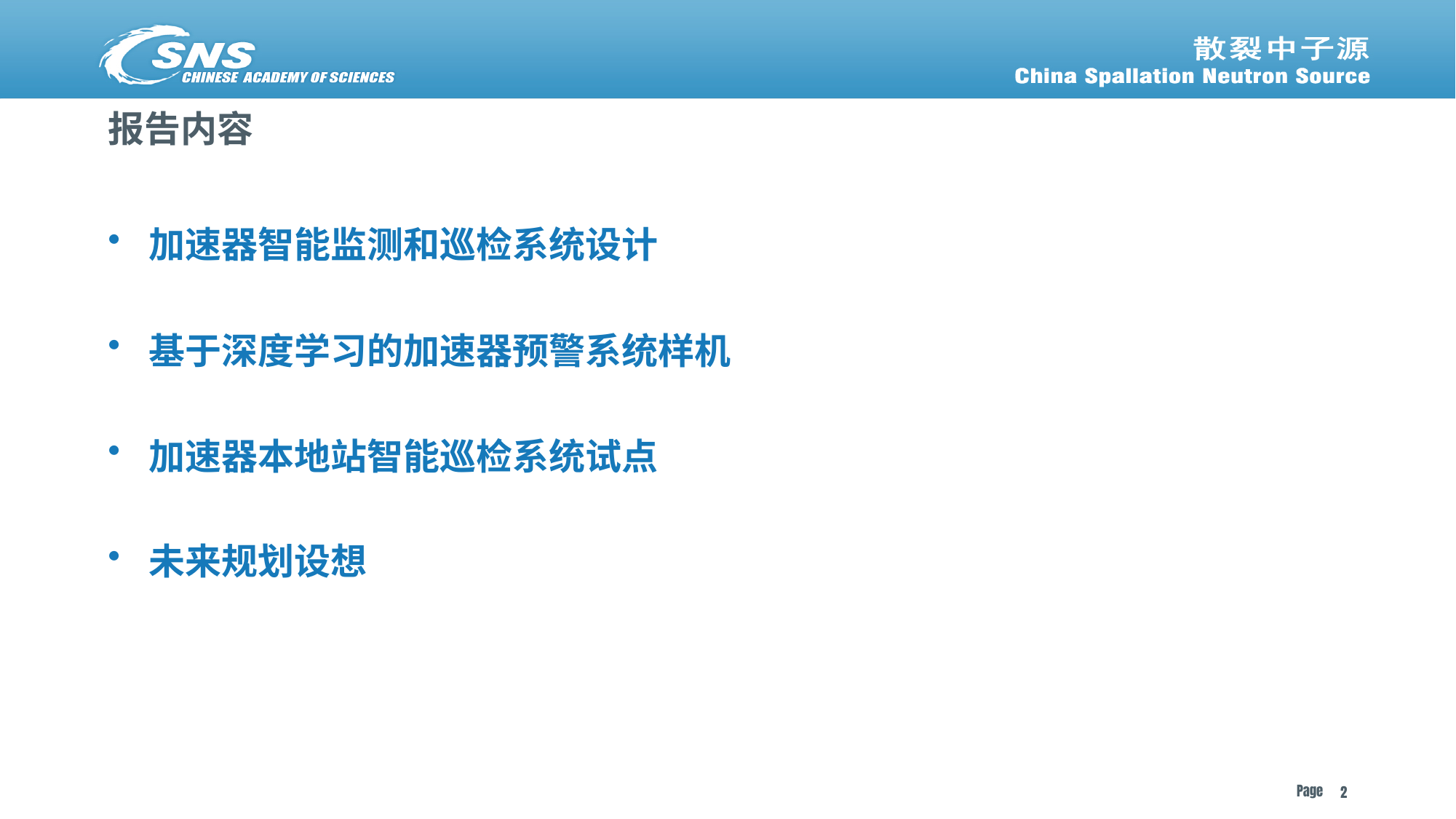

报告内容
加速器智能监测和巡检系统设计
基于深度学习的加速器预警系统样机
加速器本地站智能巡检系统试点
未来规划设想

2